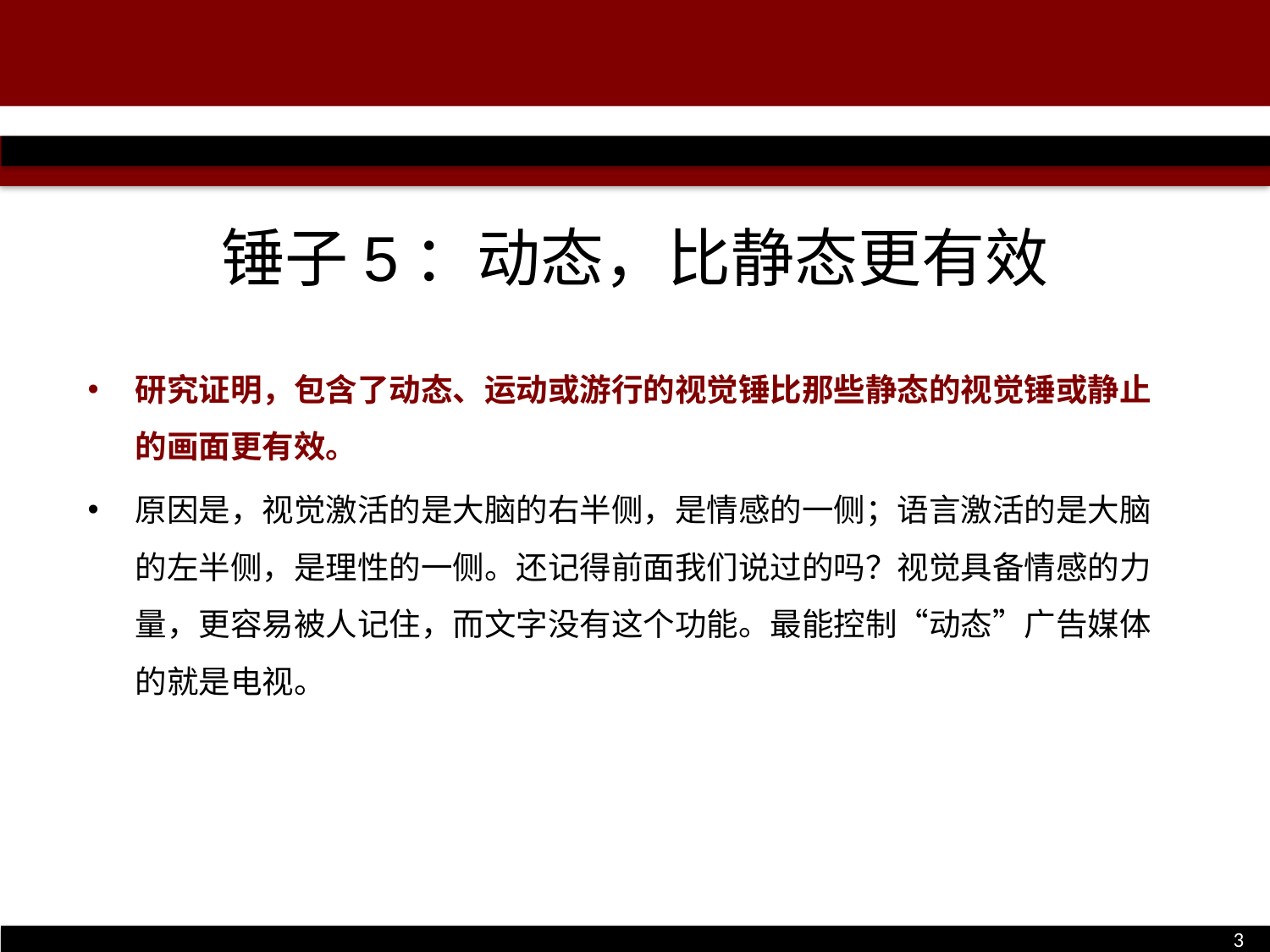

# 锤子5：动态，比静态更有效
研究证明，包含了动态、运动或游行的视觉锤比那些静态的视觉锤或静止的画面更有效。
原因是，视觉激活的是大脑的右半侧，是情感的一侧；语言激活的是大脑的左半侧，是理性的一侧。还记得前面我们说过的吗？视觉具备情感的力量，更容易被人记住，而文字没有这个功能。最能控制“动态”广告媒体的就是电视。